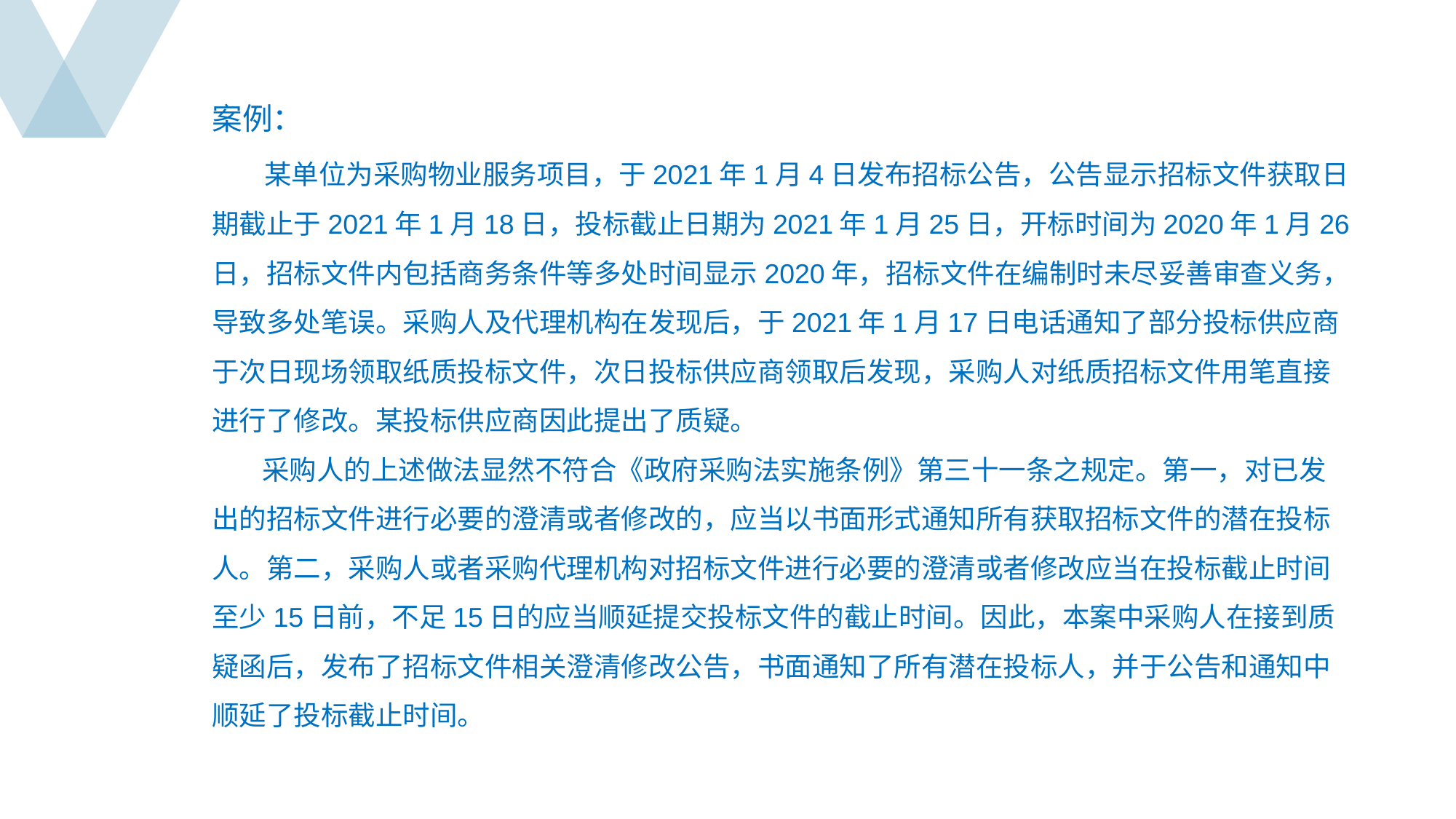

案例：
       某单位为采购物业服务项目，于2021年1月4日发布招标公告，公告显示招标文件获取日期截止于2021年1月18日，投标截止日期为2021年1月25日，开标时间为2020年1月26日，招标文件内包括商务条件等多处时间显示2020年，招标文件在编制时未尽妥善审查义务，导致多处笔误。采购人及代理机构在发现后，于2021年1月17日电话通知了部分投标供应商于次日现场领取纸质投标文件，次日投标供应商领取后发现，采购人对纸质招标文件用笔直接进行了修改。某投标供应商因此提出了质疑。
       采购人的上述做法显然不符合《政府采购法实施条例》第三十一条之规定。第一，对已发出的招标文件进行必要的澄清或者修改的，应当以书面形式通知所有获取招标文件的潜在投标人。第二，采购人或者采购代理机构对招标文件进行必要的澄清或者修改应当在投标截止时间至少15日前，不足15日的应当顺延提交投标文件的截止时间。因此，本案中采购人在接到质疑函后，发布了招标文件相关澄清修改公告，书面通知了所有潜在投标人，并于公告和通知中顺延了投标截止时间。